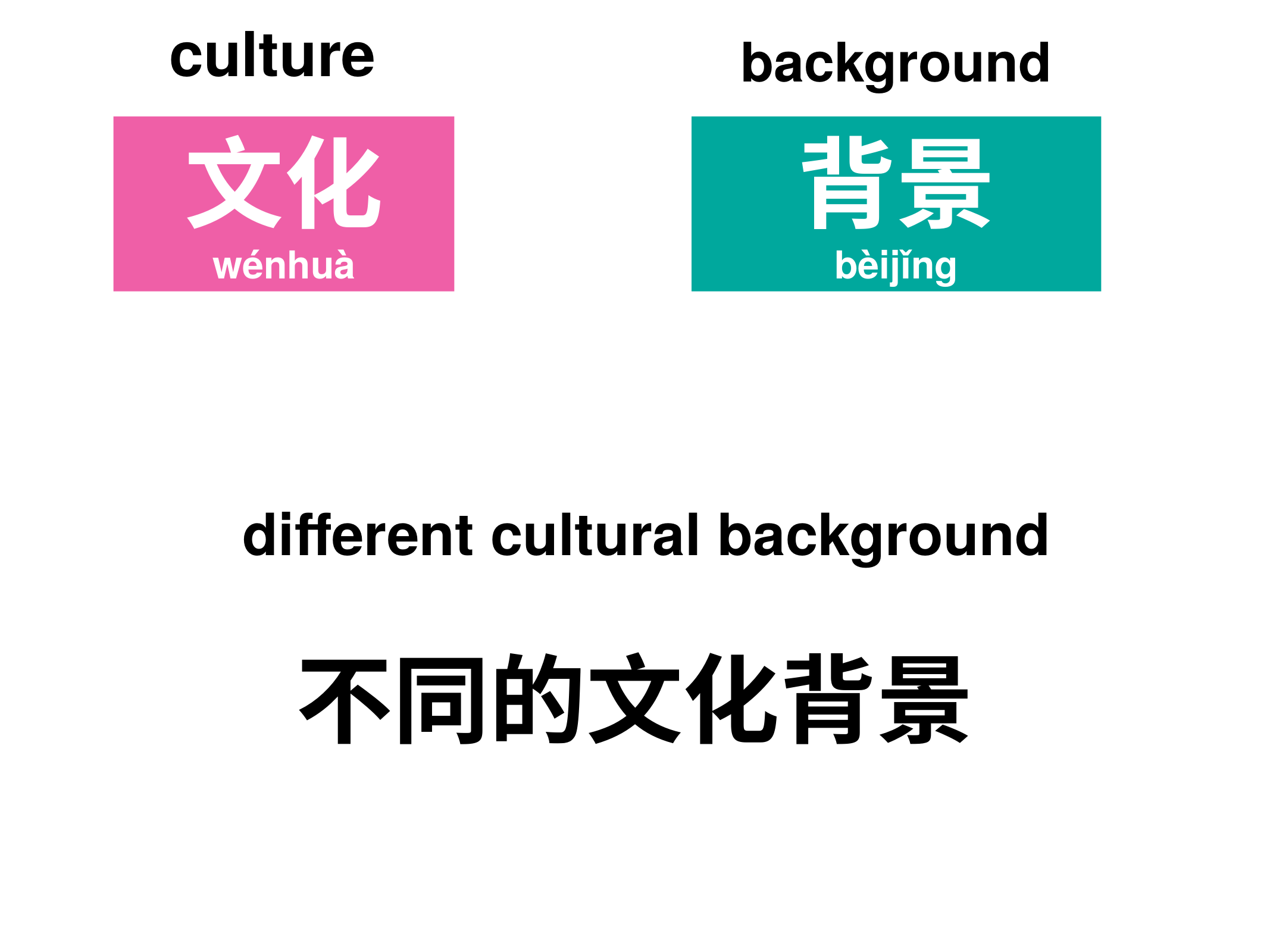

culture
background
文化
wénhuà
背景
bèijǐng
different cultural background
不同的文化背景